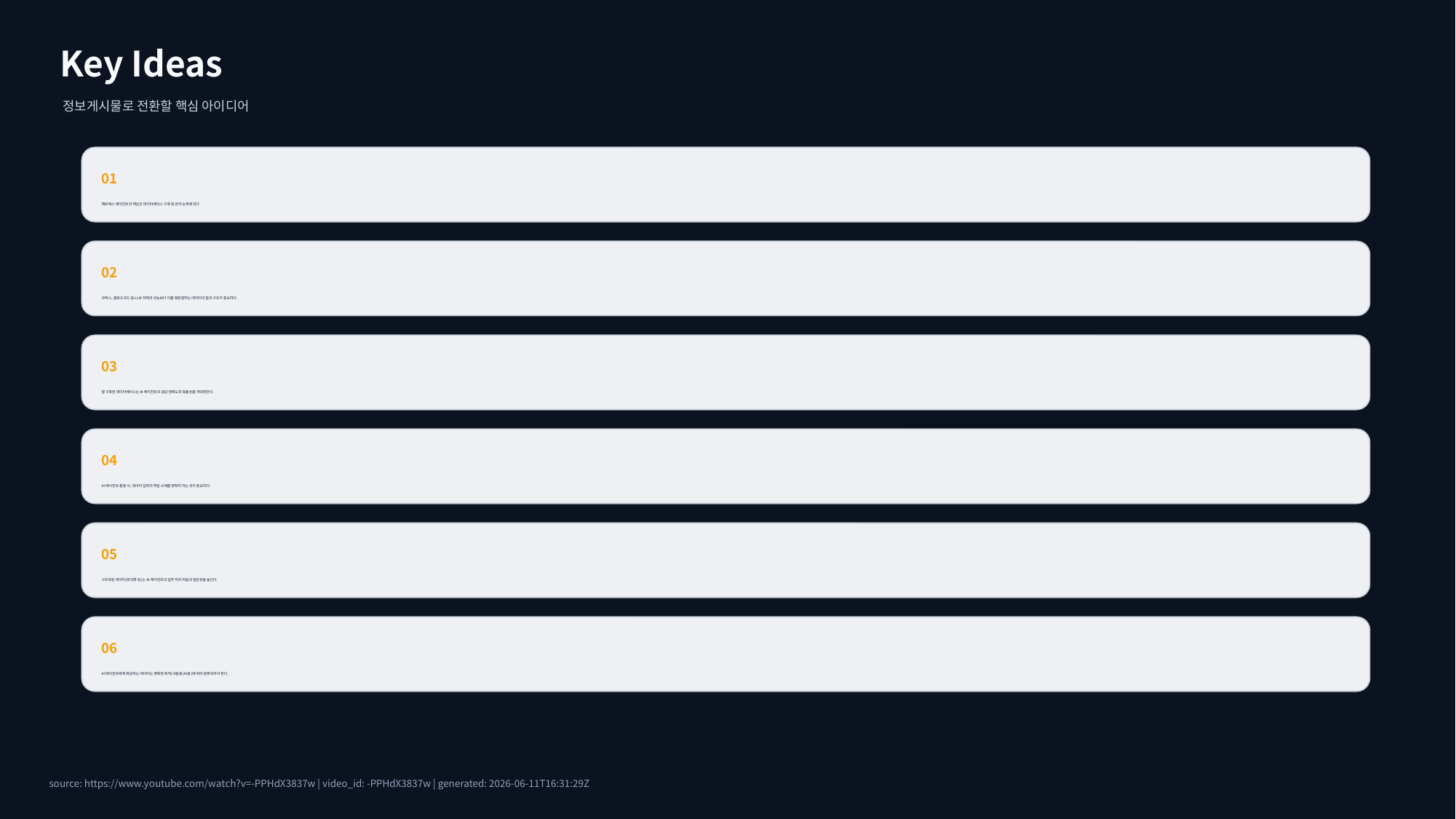

Key Ideas
정보게시물로 전환할 핵심 아이디어

01
헤르메스 에이전트의 핵심은 데이터베이스 구축 및 관리 능력에 있다.

02
코덱스, 클로드코드 등 LLM 자체의 성능보다 이를 뒷받침하는 데이터의 질과 구조가 중요하다.

03
잘 구축된 데이터베이스는 AI 에이전트의 응답 정확도와 효율성을 극대화한다.

04
AI 에이전트 활용 시, 데이터 입력의 책임 소재를 명확히 하는 것이 중요하다.

05
구조화된 데이터(회의록 등)는 AI 에이전트의 업무 처리 리듬과 일관성을 높인다.

06
AI 에이전트에게 제공하는 데이터는 명확한 목적(사람용/AI용)에 따라 분류되어야 한다.
source: https://www.youtube.com/watch?v=-PPHdX3837w | video_id: -PPHdX3837w | generated: 2026-06-11T16:31:29Z